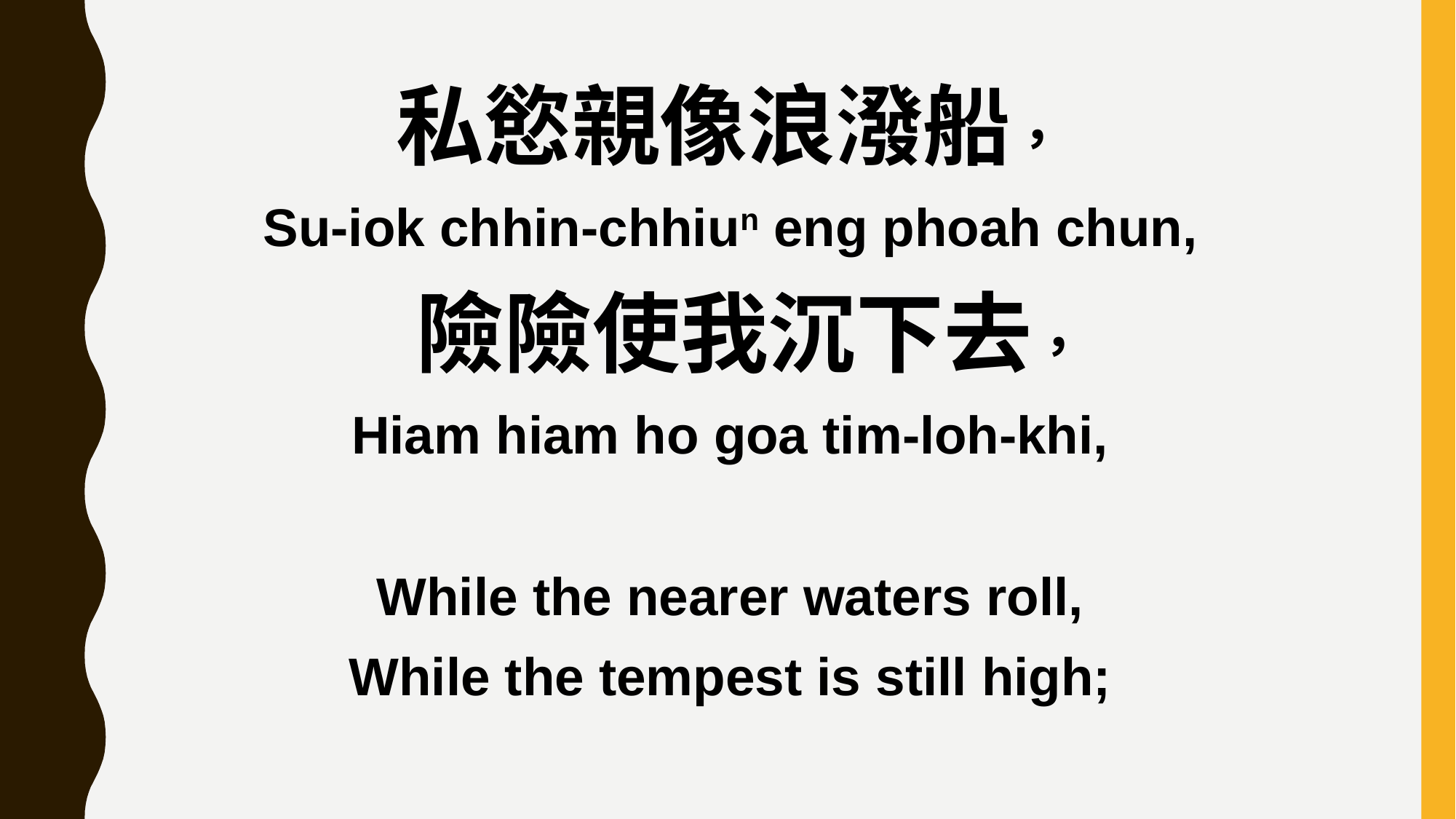

私慾親像浪潑船，
Su-iok chhin-chhiun eng phoah chun,
 險險使我沉下去，
Hiam hiam ho goa tim-loh-khi,

While the nearer waters roll,
While the tempest is still high;